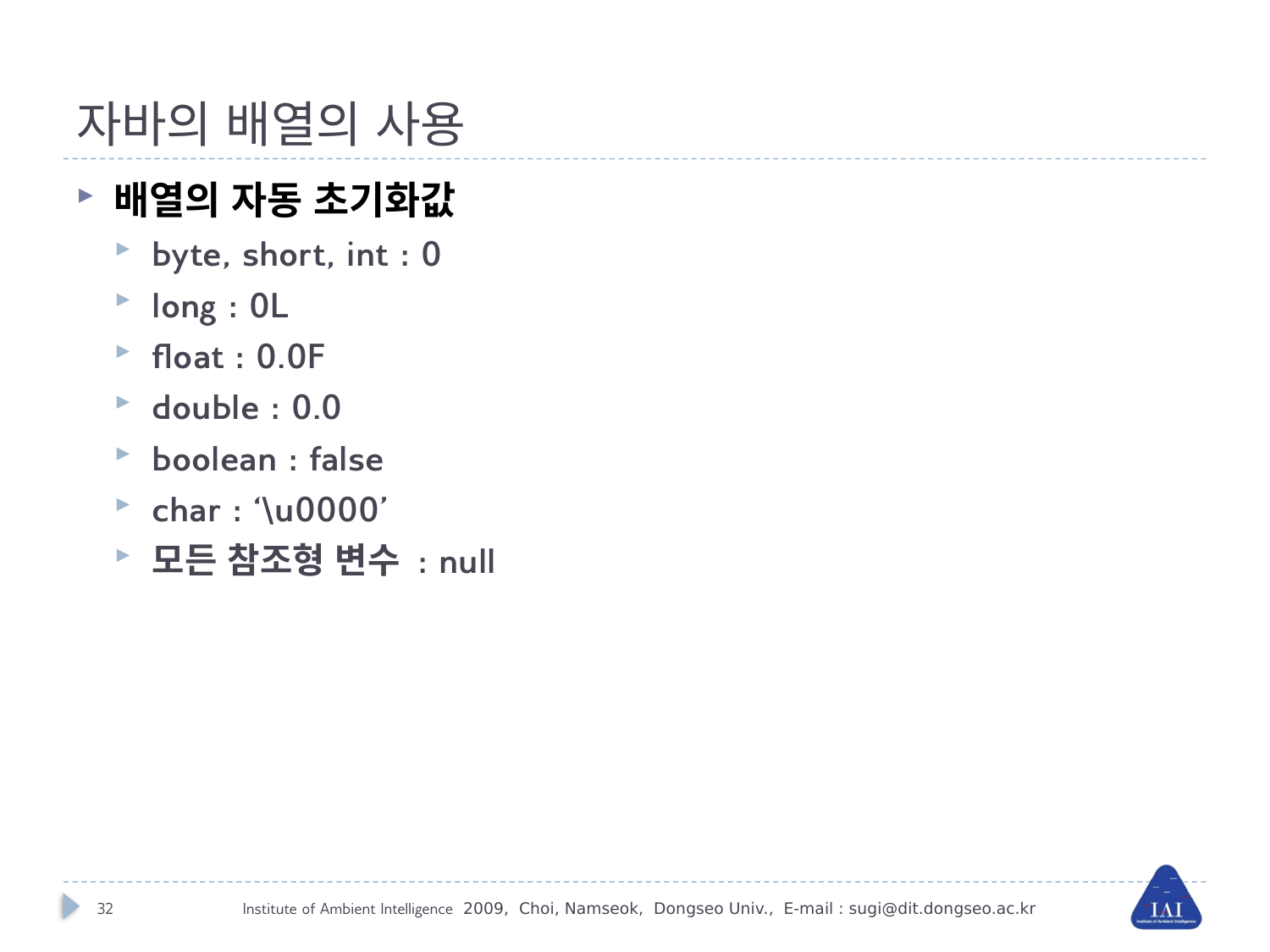

# 자바의 배열의 사용
배열의 자동 초기화값
byte, short, int : 0
long : 0L
float : 0.0F
double : 0.0
boolean : false
char : ‘\u0000’
모든 참조형 변수 : null